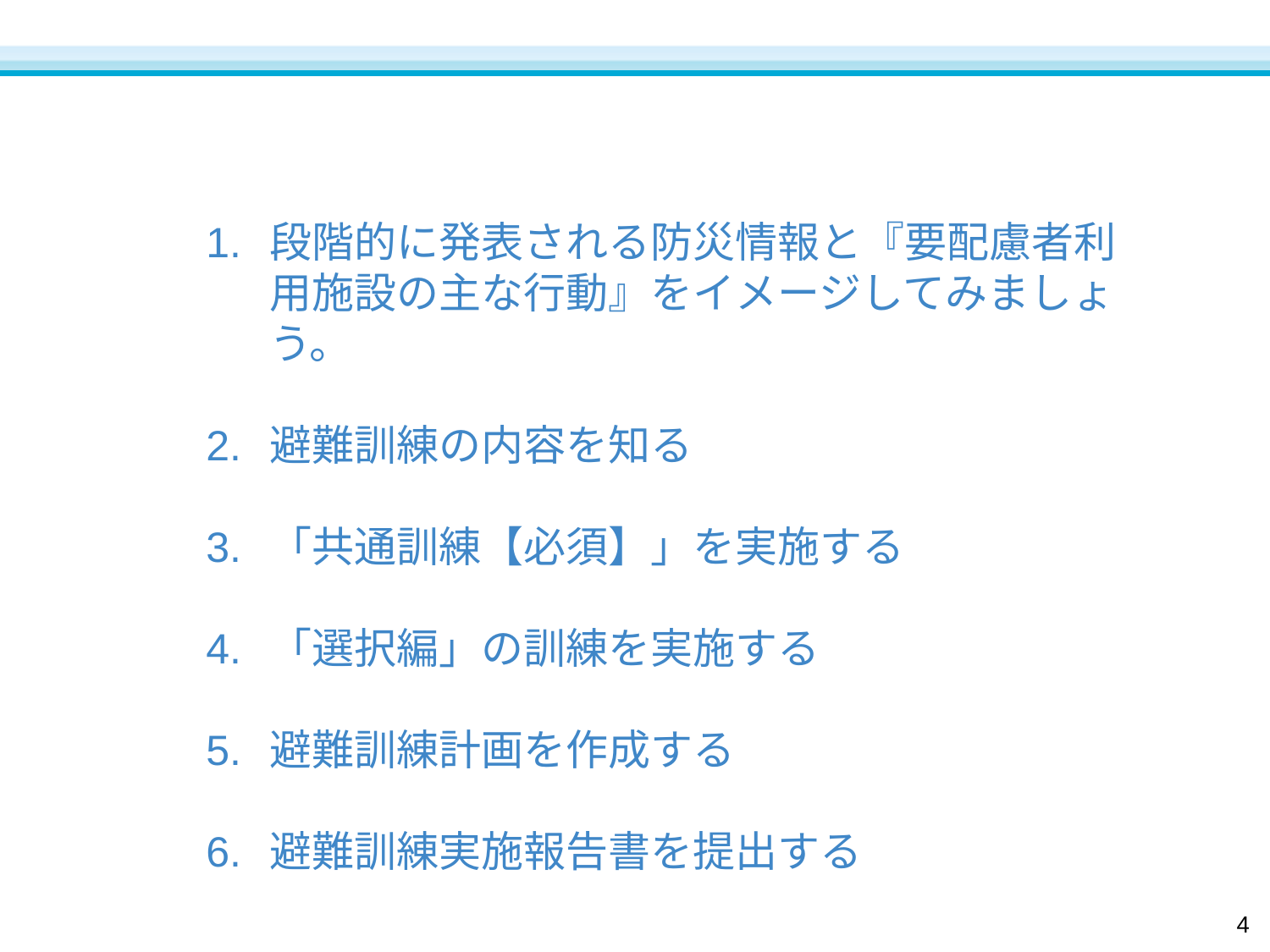

段階的に発表される防災情報と『要配慮者利用施設の主な行動』をイメージしてみましょう。
避難訓練の内容を知る
「共通訓練【必須】」を実施する
「選択編」の訓練を実施する
避難訓練計画を作成する
避難訓練実施報告書を提出する
4